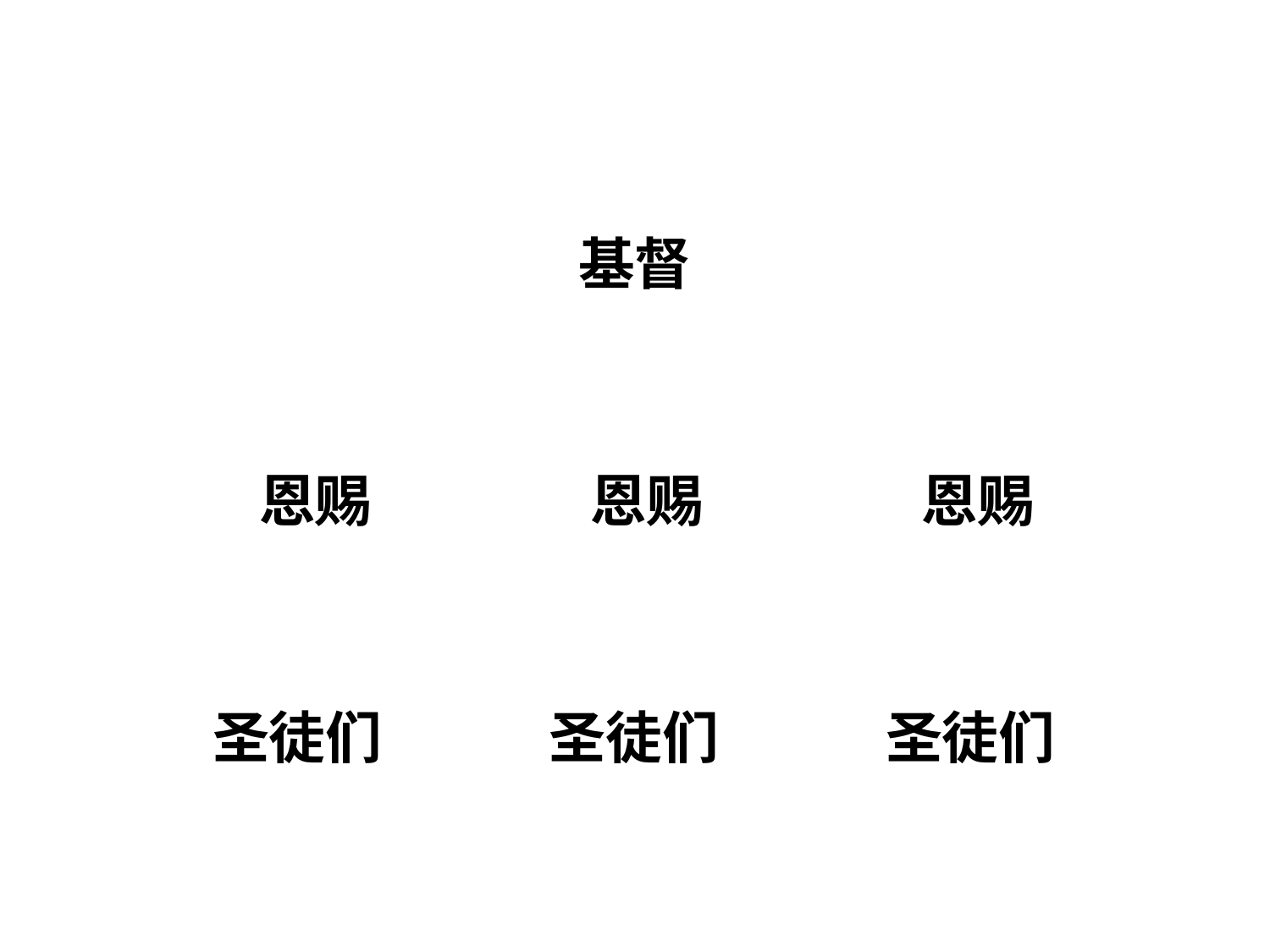

#
基督

 恩赐                 恩赐                 恩赐

圣徒们             圣徒们             圣徒们